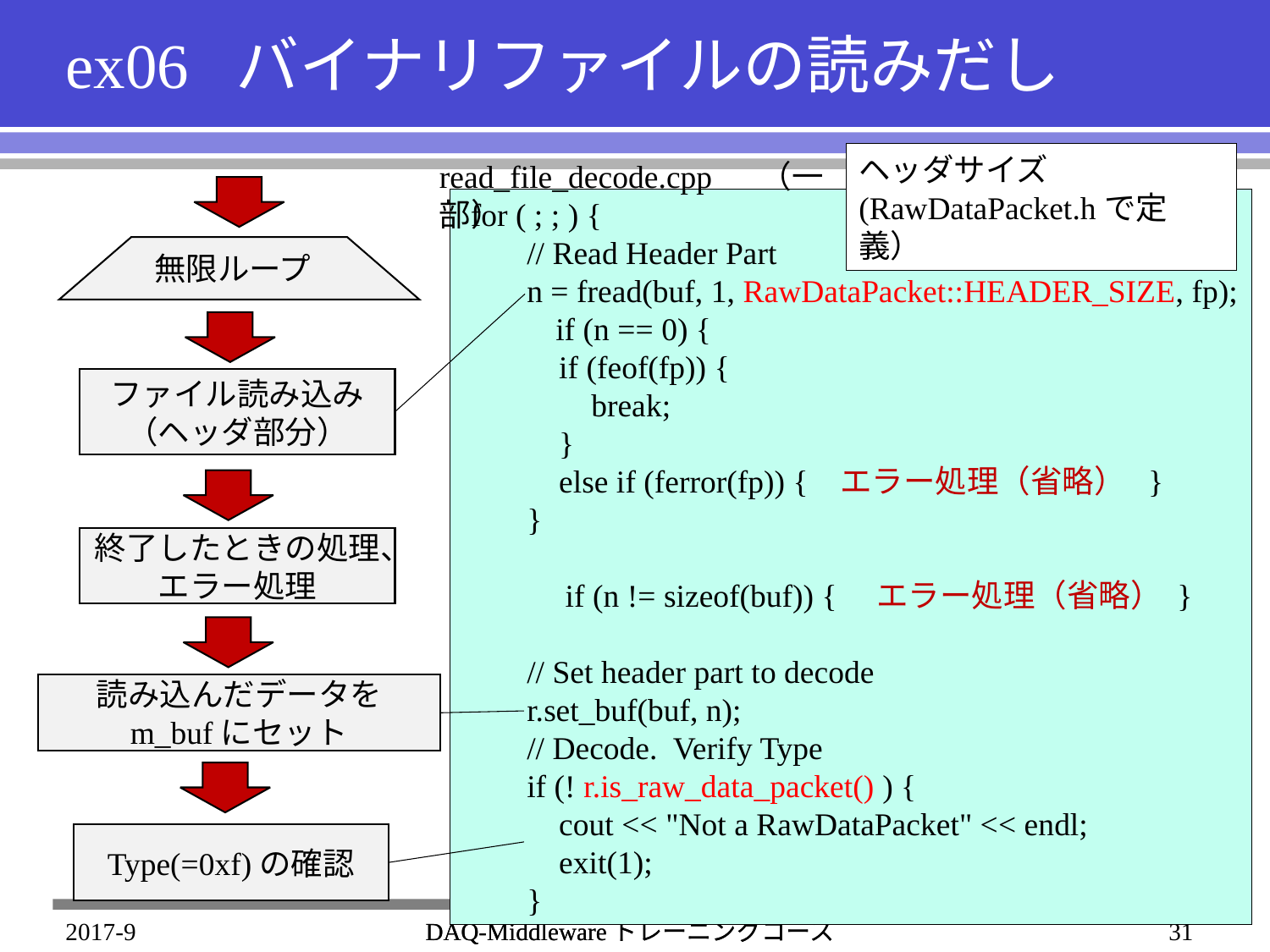

# ex06  バイナリファイルの読みだし
ヘッダサイズ
(RawDataPacket.hで定義）
read_file_decode.cpp 　（一部）

 for ( ; ; ) {
        // Read Header Part
        n = fread(buf, 1, RawDataPacket::HEADER_SIZE, fp);
 　　 if (n == 0) {
            if (feof(fp)) {
                break;
            }
            else if (ferror(fp)) {   エラー処理（省略）  }
        }

　　　if (n != sizeof(buf)) {　エラー処理（省略） }

        // Set header part to decode
        r.set_buf(buf, n);
        // Decode.  Verify Type
        if (! r.is_raw_data_packet() ) {
            cout << "Not a RawDataPacket" << endl;
            exit(1);
        }

無限ループ

ファイル読み込み
（ヘッダ部分）

終了したときの処理、
エラー処理

読み込んだデータを
m_bufにセット

Type(=0xf)の確認
2017-9
DAQ-Middlewareトレーニングコース
DAQ-Middlewareトレーニングコース
31